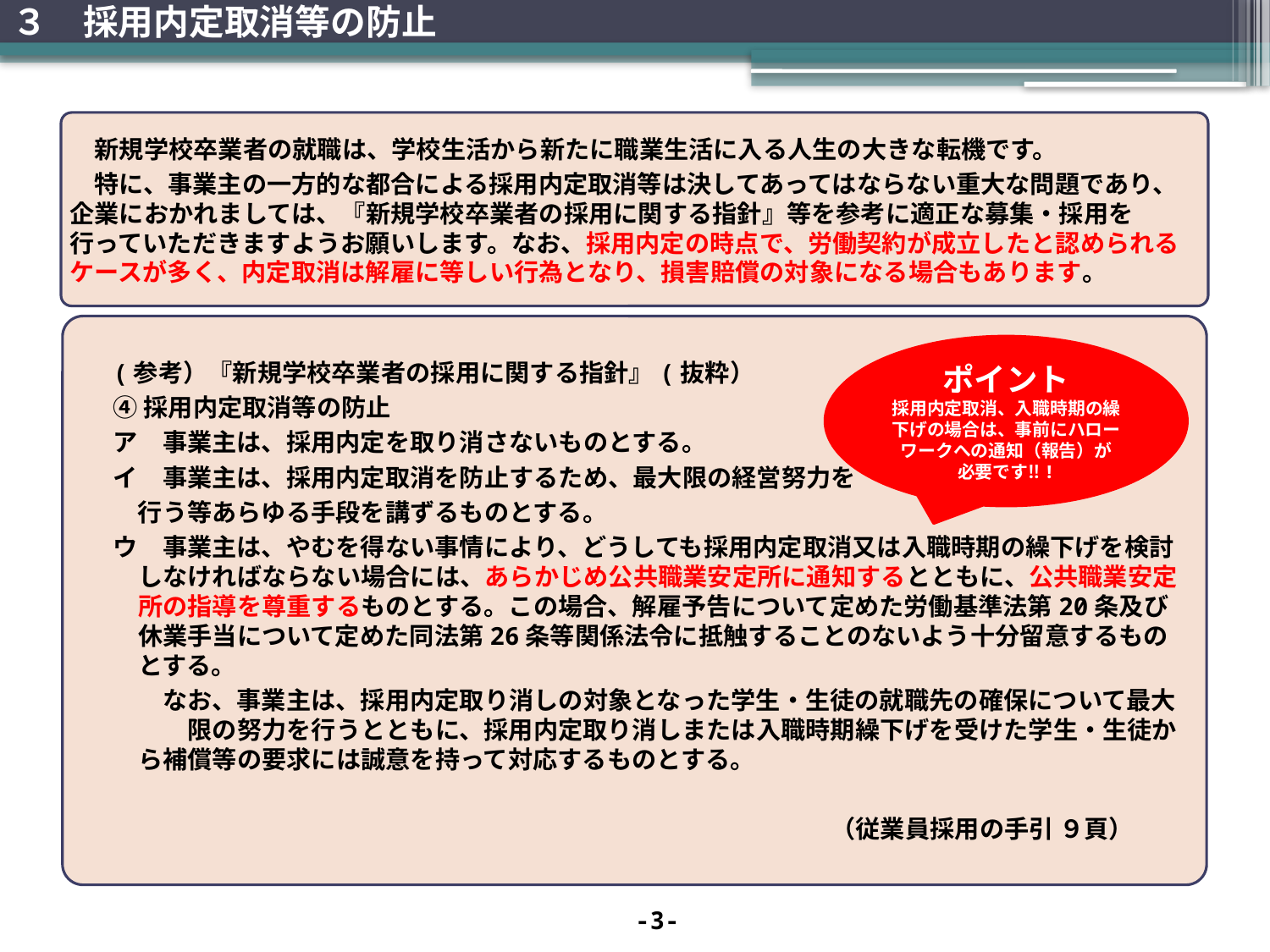

# ３　採用内定取消等の防止

　新規学校卒業者の就職は、学校生活から新たに職業生活に入る人生の大きな転機です。
　特に、事業主の一方的な都合による採用内定取消等は決してあってはならない重大な問題であり、企業におかれましては、『新規学校卒業者の採用に関する指針』等を参考に適正な募集・採用を行っていただきますようお願いします。なお、採用内定の時点で、労働契約が成立したと認められるケースが多く、内定取消は解雇に等しい行為となり、損害賠償の対象になる場合もあります。

(参考）『新規学校卒業者の採用に関する指針』(抜粋）
④採用内定取消等の防止
ア　事業主は、採用内定を取り消さないものとする。
イ　事業主は、採用内定取消を防止するため、最大限の経営努力を
　行う等あらゆる手段を講ずるものとする。
ウ　事業主は、やむを得ない事情により、どうしても採用内定取消又は入職時期の繰下げを検討しなければならない場合には、あらかじめ公共職業安定所に通知するとともに、公共職業安定所の指導を尊重するものとする。この場合、解雇予告について定めた労働基準法第20条及び休業手当について定めた同法第26条等関係法令に抵触することのないよう十分留意するものとする。
　　なお、事業主は、採用内定取り消しの対象となった学生・生徒の就職先の確保について最大　　限の努力を行うとともに、採用内定取り消しまたは入職時期繰下げを受けた学生・生徒から補償等の要求には誠意を持って対応するものとする。

　　　　　　　　　　　　　　　　　　　　　　　　　　　　　（従業員採用の手引 ９頁）
ポイント
採用内定取消、入職時期の繰下げの場合は、事前にハローワークへの通知（報告）が
必要です‼!

-3-